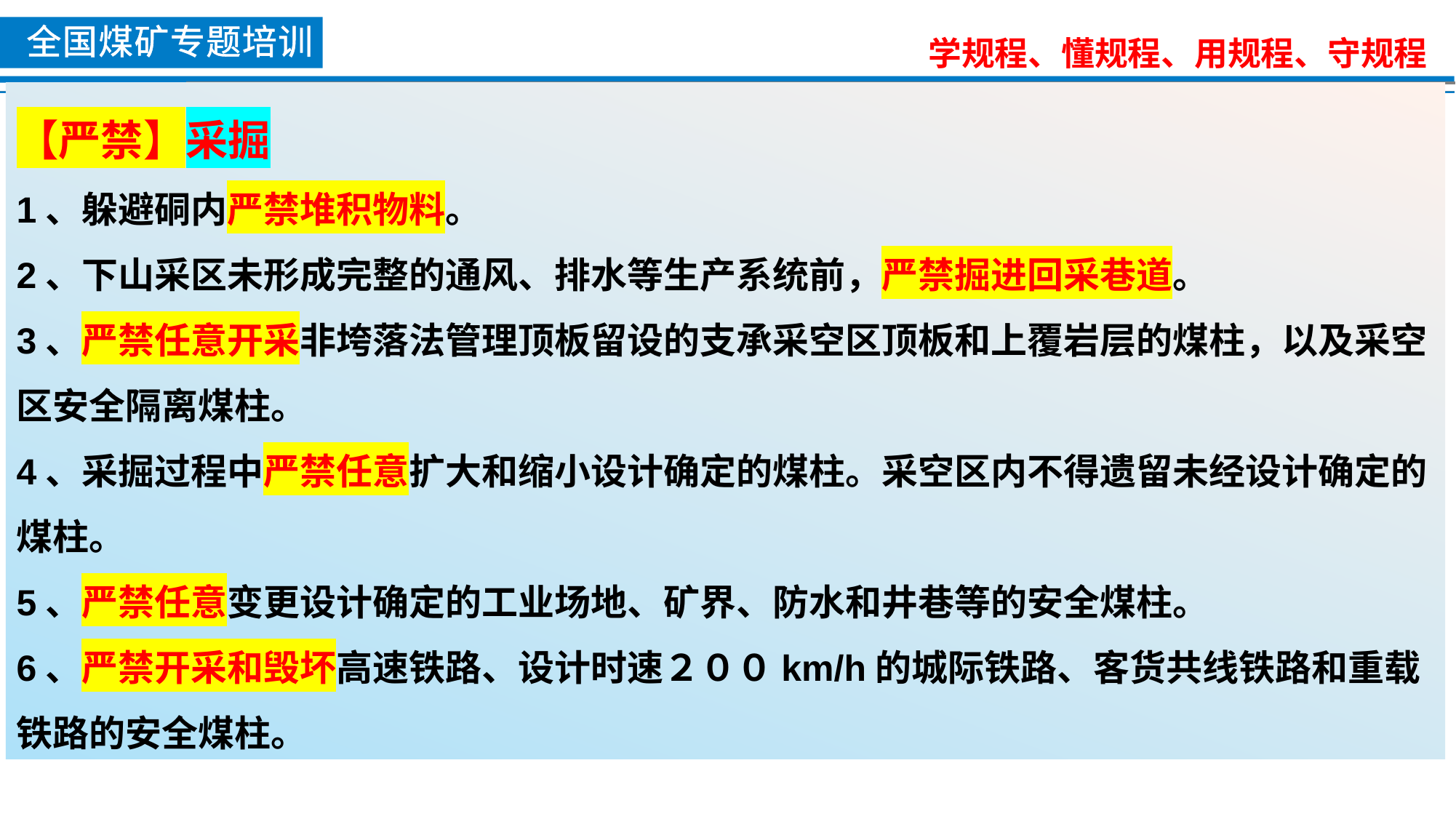

【严禁】采掘
1、躲避硐内严禁堆积物料。
2、下山采区未形成完整的通风、排水等生产系统前，严禁掘进回采巷道。
3、严禁任意开采非垮落法管理顶板留设的支承采空区顶板和上覆岩层的煤柱，以及采空区安全隔离煤柱。
4、采掘过程中严禁任意扩大和缩小设计确定的煤柱。采空区内不得遗留未经设计确定的煤柱。
5、严禁任意变更设计确定的工业场地、矿界、防水和井巷等的安全煤柱。
6、严禁开采和毁坏高速铁路、设计时速２００km/h的城际铁路、客货共线铁路和重载铁路的安全煤柱。